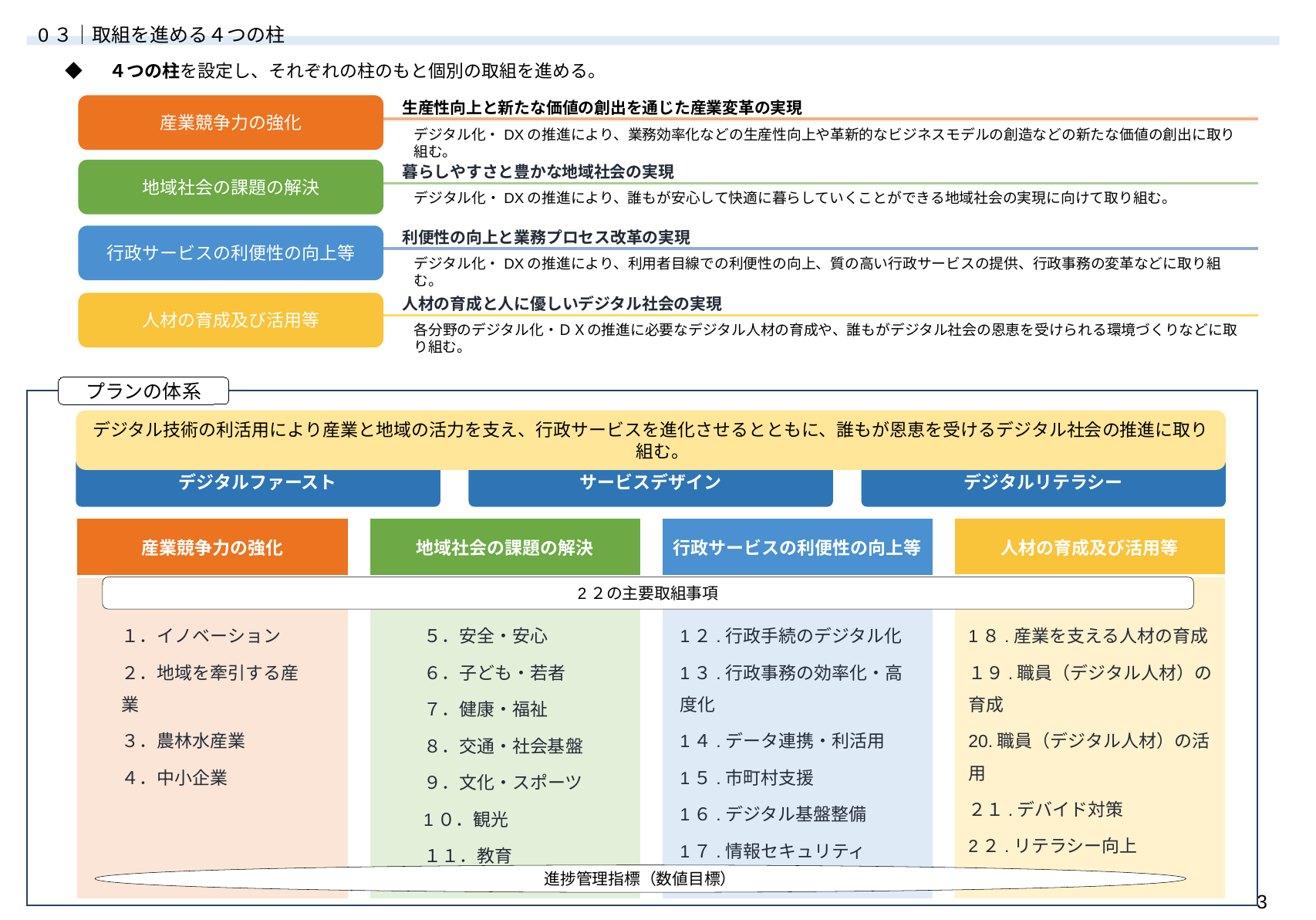

0３｜取組を進める４つの柱

◆　 ４つの柱を設定し、それぞれの柱のもと個別の取組を進める。
生産性向上と新たな価値の創出を通じた産業変革の実現
産業競争力の強化
デジタル化・DXの推進により、業務効率化などの生産性向上や革新的なビジネスモデルの創造などの新たな価値の創出に取り組む。
暮らしやすさと豊かな地域社会の実現
地域社会の課題の解決
デジタル化・DXの推進により、誰もが安心して快適に暮らしていくことができる地域社会の実現に向けて取り組む。
利便性の向上と業務プロセス改革の実現
行政サービスの利便性の向上等
デジタル化・DXの推進により、利用者目線での利便性の向上、質の高い行政サービスの提供、行政事務の変革などに取り組む。
人材の育成と人に優しいデジタル社会の実現
人材の育成及び活用等
各分野のデジタル化・ＤＸの推進に必要なデジタル人材の育成や、誰もがデジタル社会の恩恵を受けられる環境づくりなどに取り組む。
プランの体系

デジタル技術の利活用により産業と地域の活力を支え、行政サービスを進化させるとともに、誰もが恩恵を受けるデジタル社会の推進に取り組む。
デジタルファースト
サービスデザイン
デジタルリテラシー
| 産業競争力の強化 |
| --- |
|  |
| 地域社会の課題の解決 |
| --- |
|  |
| 行政サービスの利便性の向上等 |
| --- |
|  |
| 人材の育成及び活用等 |
| --- |
|  |
2２の主要取組事項
１．イノベーション
２．地域を牽引する産業
３．農林水産業
４．中小企業
５．安全・安心
６．子ども・若者
７．健康・福祉
８．交通・社会基盤
９．文化・スポーツ
1０．観光
１１．教育
1２.行政手続のデジタル化
1３.行政事務の効率化・高度化
1４.データ連携・利活用
1５.市町村支援
1６.デジタル基盤整備
1７.情報セキュリティ
1８.産業を支える人材の育成
１９.職員（デジタル人材）の育成
20.職員（デジタル人材）の活用
２１.デバイド対策
2２.リテラシー向上
進捗管理指標（数値目標）